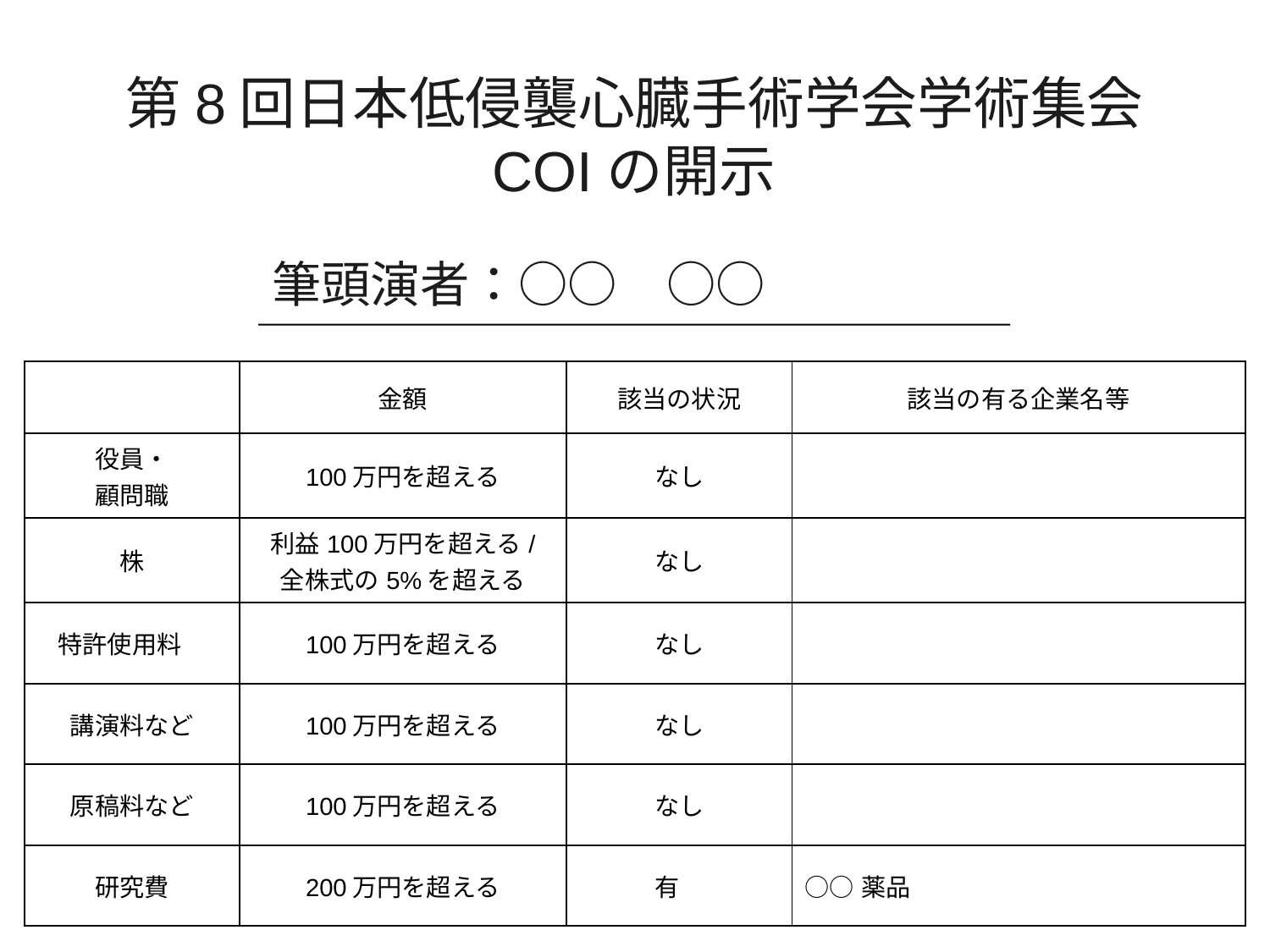

第8回日本低侵襲心臓手術学会学術集会
COIの開示
筆頭演者：○○　○○

|  | 金額 | 該当の状況 | 該当の有る企業名等 |
| --- | --- | --- | --- |
| 役員・ 顧問職 | 100万円を超える | なし |  |
| 株 | 利益100万円を超える/ 全株式の5%を超える | なし |  |
| 特許使用料 | 100万円を超える | なし |  |
| 講演料など | 100万円を超える | なし |  |
| 原稿料など | 100万円を超える | なし |  |
| 研究費 | 200万円を超える | 有 | ○○薬品 |